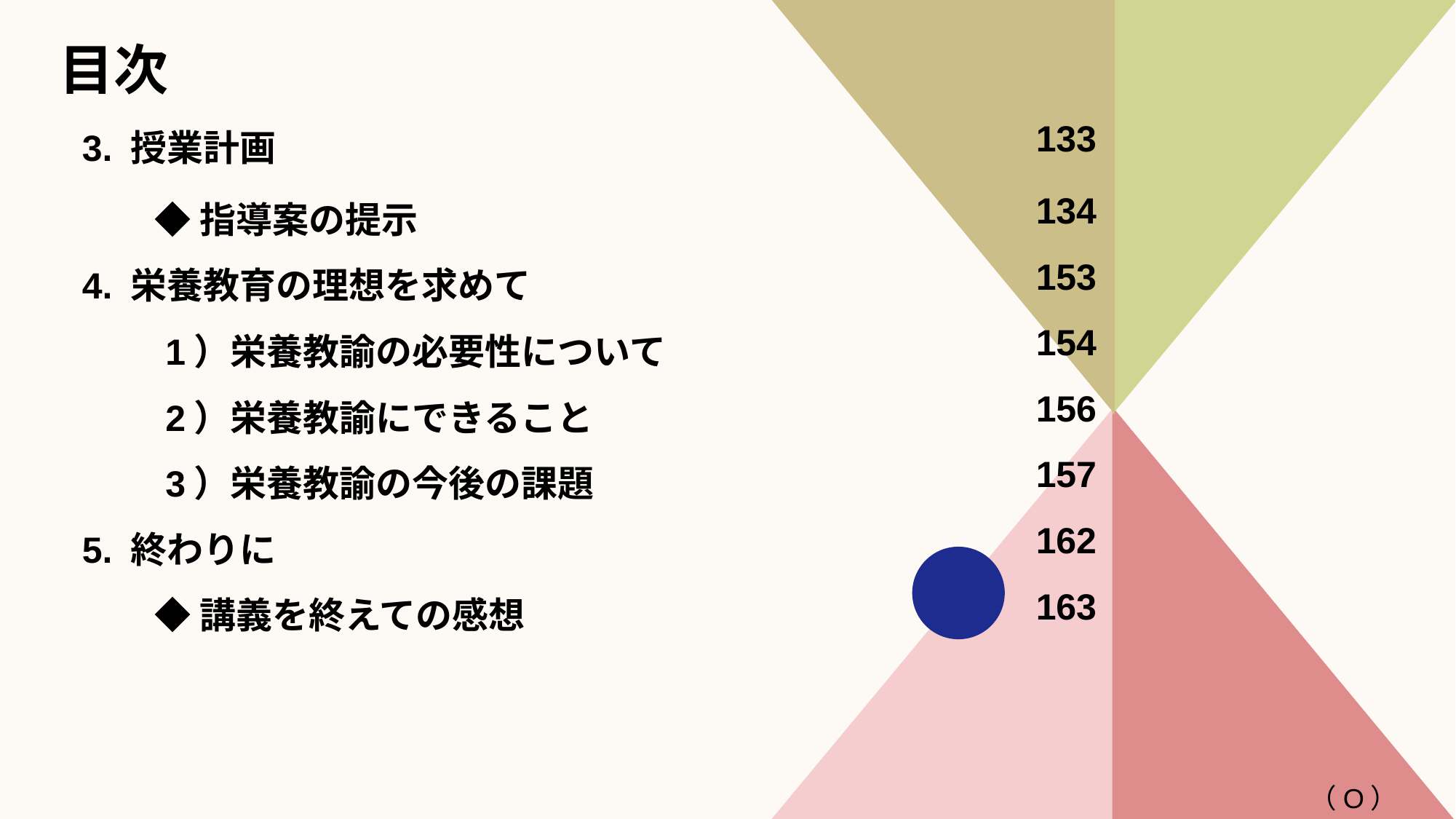

# 目次
| 3. 授業計画 | 133 |
| --- | --- |
| ◆ 指導案の提示 | 134 |
| 4. 栄養教育の理想を求めて | 153 |
| 1）栄養教諭の必要性について | 154 |
| 2）栄養教諭にできること | 156 |
| 3）栄養教諭の今後の課題 | 157 |
| 5. 終わりに | 162 |
| ◆ 講義を終えての感想 | 163 |
|  |  |
（O）